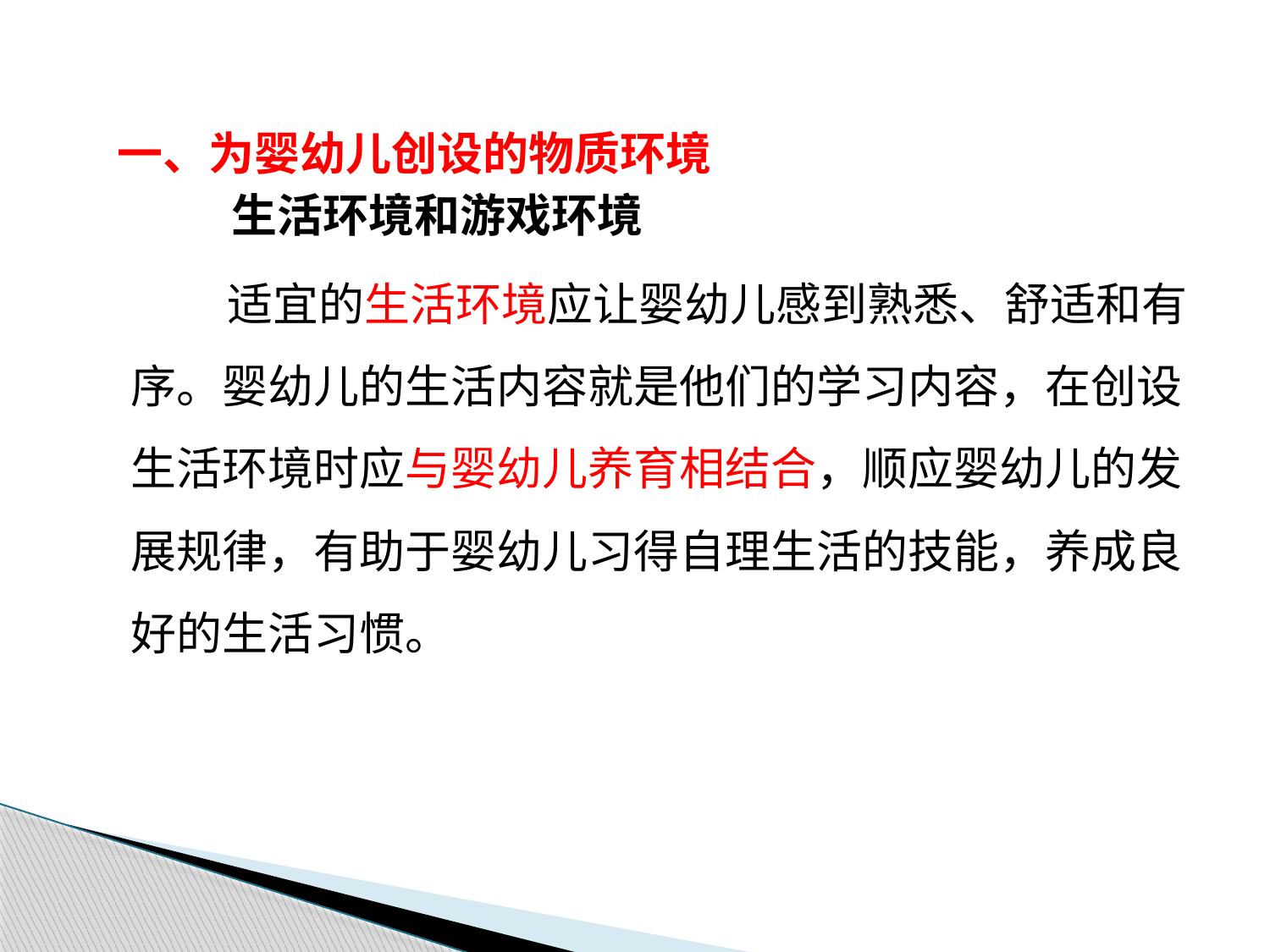

一、为婴幼儿创设的物质环境
            生活环境和游戏环境
    适宜的生活环境应让婴幼儿感到熟悉、舒适和有序。婴幼儿的生活内容就是他们的学习内容，在创设生活环境时应与婴幼儿养育相结合，顺应婴幼儿的发展规律，有助于婴幼儿习得自理生活的技能，养成良好的生活习惯。